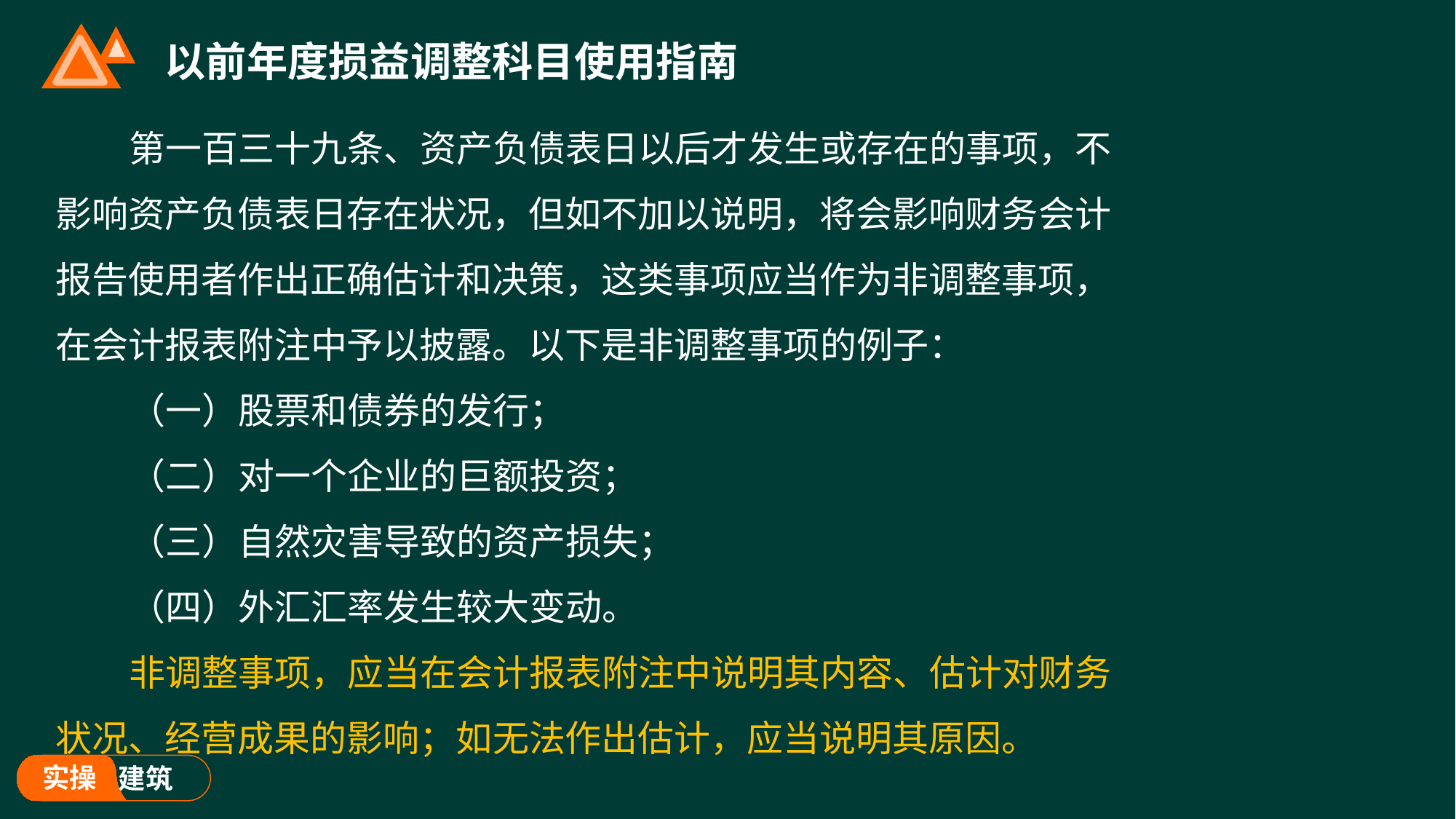

# 以前年度损益调整科目使用指南
第一百三十九条、资产负债表日以后才发生或存在的事项，不影响资产负债表日存在状况，但如不加以说明，将会影响财务会计报告使用者作出正确估计和决策，这类事项应当作为非调整事项，在会计报表附注中予以披露。以下是非调整事项的例子：
（一）股票和债券的发行；
（二）对一个企业的巨额投资；
（三）自然灾害导致的资产损失；
（四）外汇汇率发生较大变动。
非调整事项，应当在会计报表附注中说明其内容、估计对财务状况、经营成果的影响；如无法作出估计，应当说明其原因。